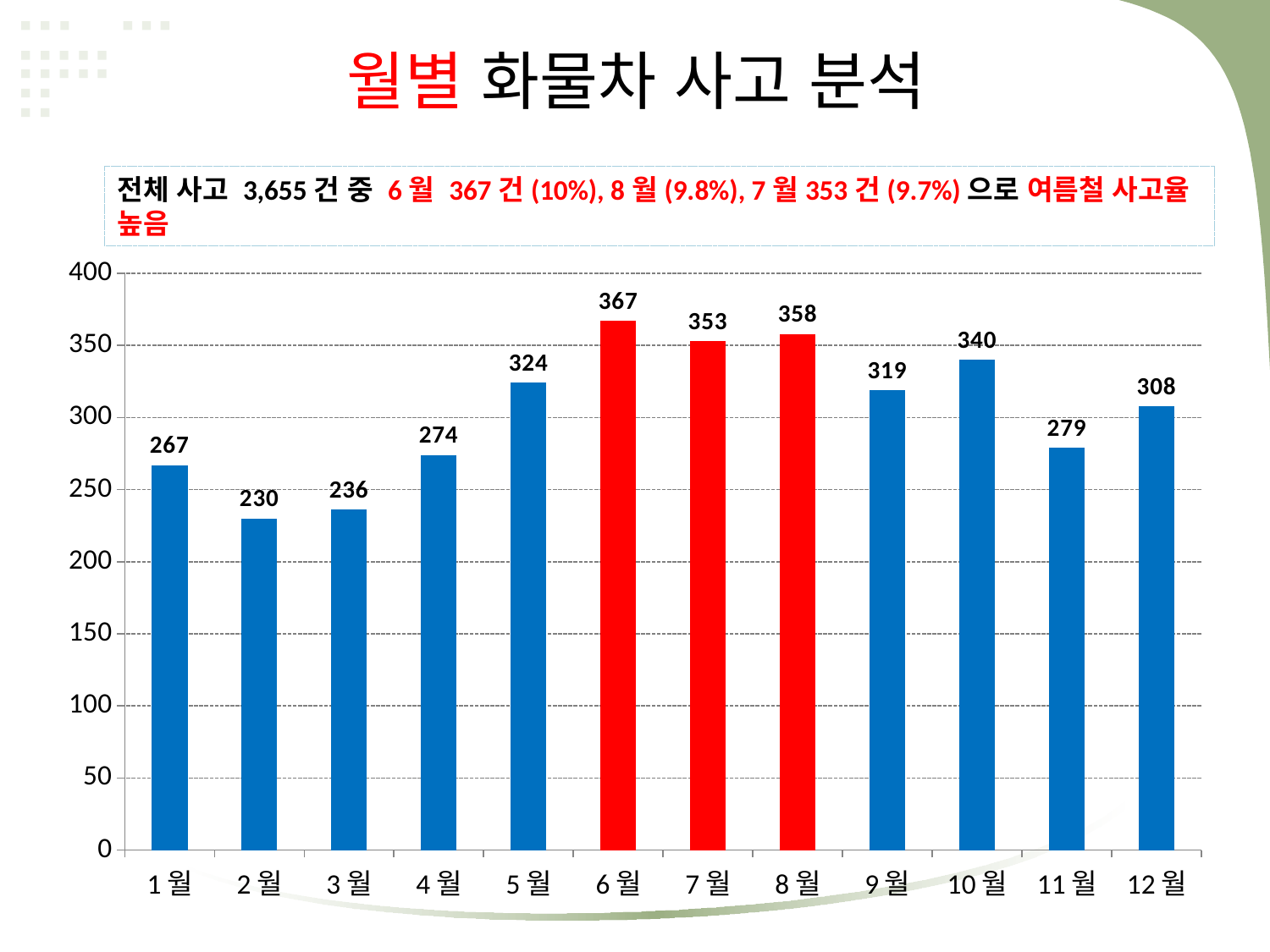

월별 화물차 사고 분석
전체 사고 3,655건 중 6월 367건(10%), 8월(9.8%), 7월353건(9.7%)으로 여름철 사고율 높음

### Chart

| Category | 계열 1 |
|---|---|
| 1월 | 267.0 |
| 2월 | 230.0 |
| 3월 | 236.0 |
| 4월 | 274.0 |
| 5월 | 324.0 |
| 6월 | 367.0 |
| 7월 | 353.0 |
| 8월 | 358.0 |
| 9월 | 319.0 |
| 10월 | 340.0 |
| 11월 | 279.0 |
| 12월 | 308.0 |